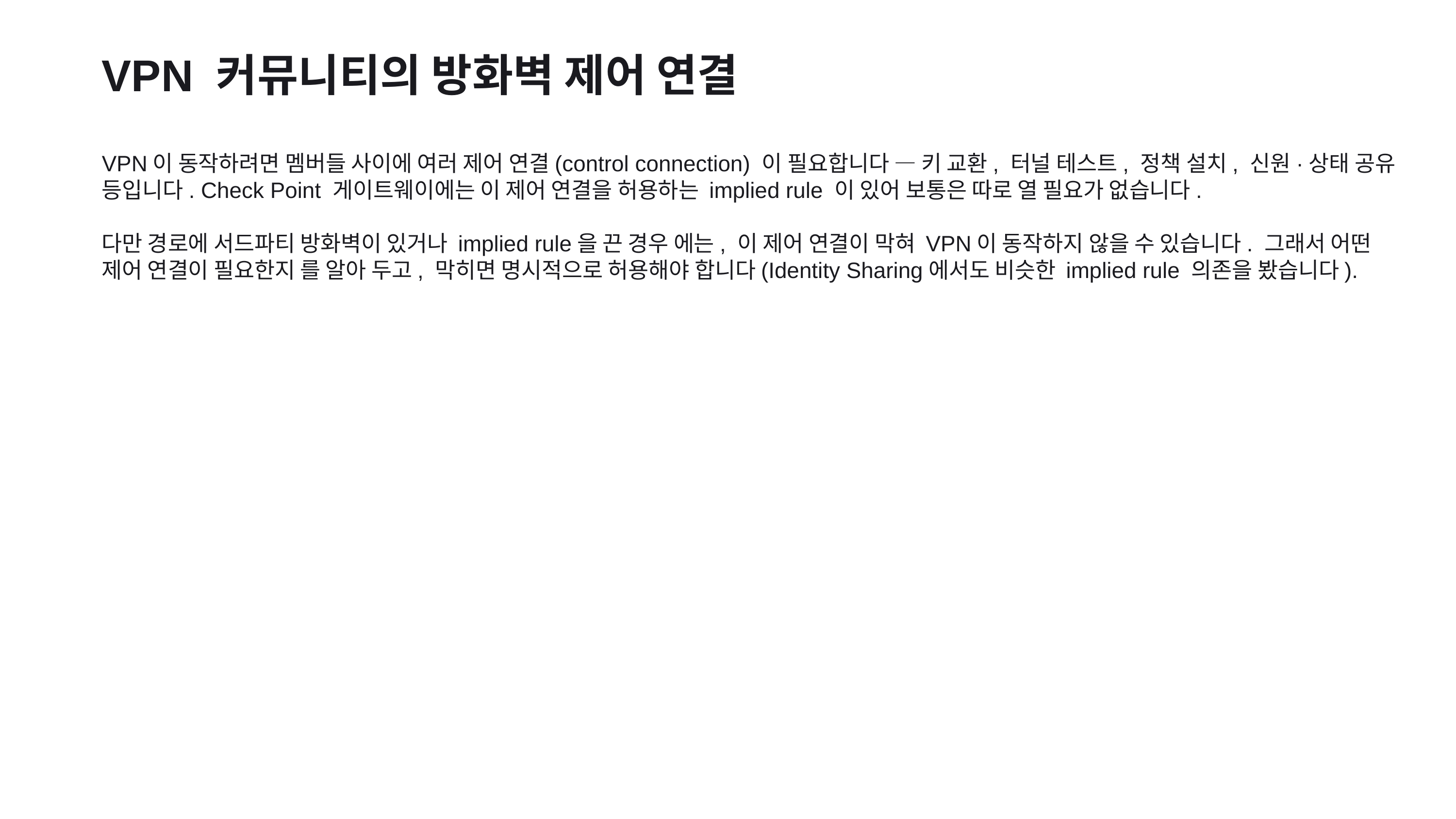

VPN 커뮤니티의 방화벽 제어 연결
VPN이 동작하려면 멤버들 사이에 여러 제어 연결(control connection) 이 필요합니다 — 키 교환, 터널 테스트, 정책 설치, 신원·상태 공유 등입니다. Check Point 게이트웨이에는 이 제어 연결을 허용하는 implied rule 이 있어 보통은 따로 열 필요가 없습니다.

다만 경로에 서드파티 방화벽이 있거나 implied rule을 끈 경우 에는, 이 제어 연결이 막혀 VPN이 동작하지 않을 수 있습니다. 그래서 어떤 제어 연결이 필요한지 를 알아 두고, 막히면 명시적으로 허용해야 합니다(Identity Sharing에서도 비슷한 implied rule 의존을 봤습니다).